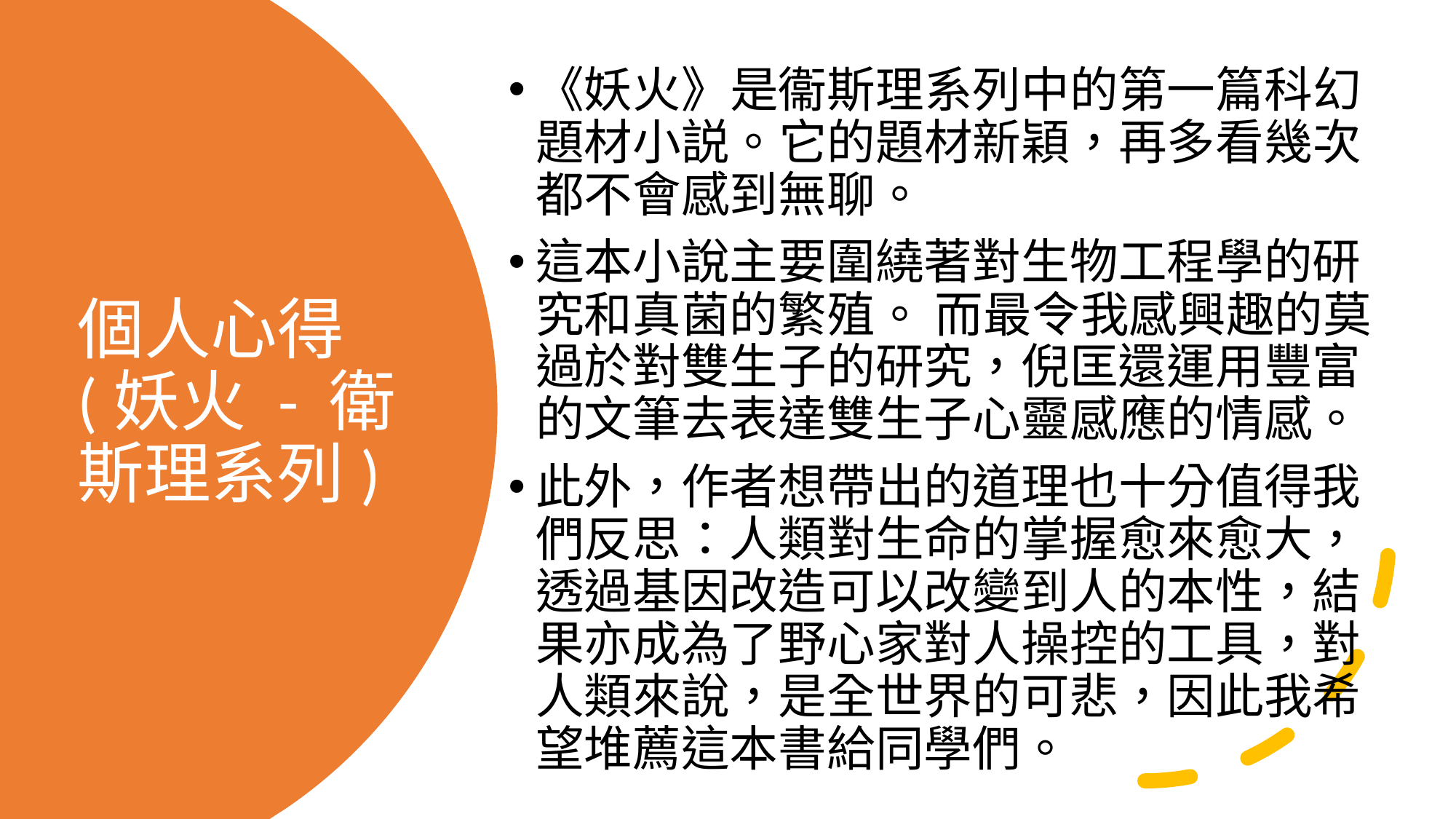

《妖火》是衞斯理系列中的第一篇科幻題材小説。它的題材新穎，再多看幾次都不會感到無聊。
這本小說主要圍繞著對生物工程學的研究和真菌的繁殖。 而最令我感興趣的莫過於對雙生子的研究，倪匡還運用豐富的文筆去表達雙生子心靈感應的情感。
此外，作者想帶出的道理也十分值得我們反思：人類對生命的掌握愈來愈大，透過基因改造可以改變到人的本性，結果亦成為了野心家對人操控的工具，對人類來說，是全世界的可悲，因此我希望堆薦這本書給同學們。
# 個人心得 (妖火 - 衛斯理系列)